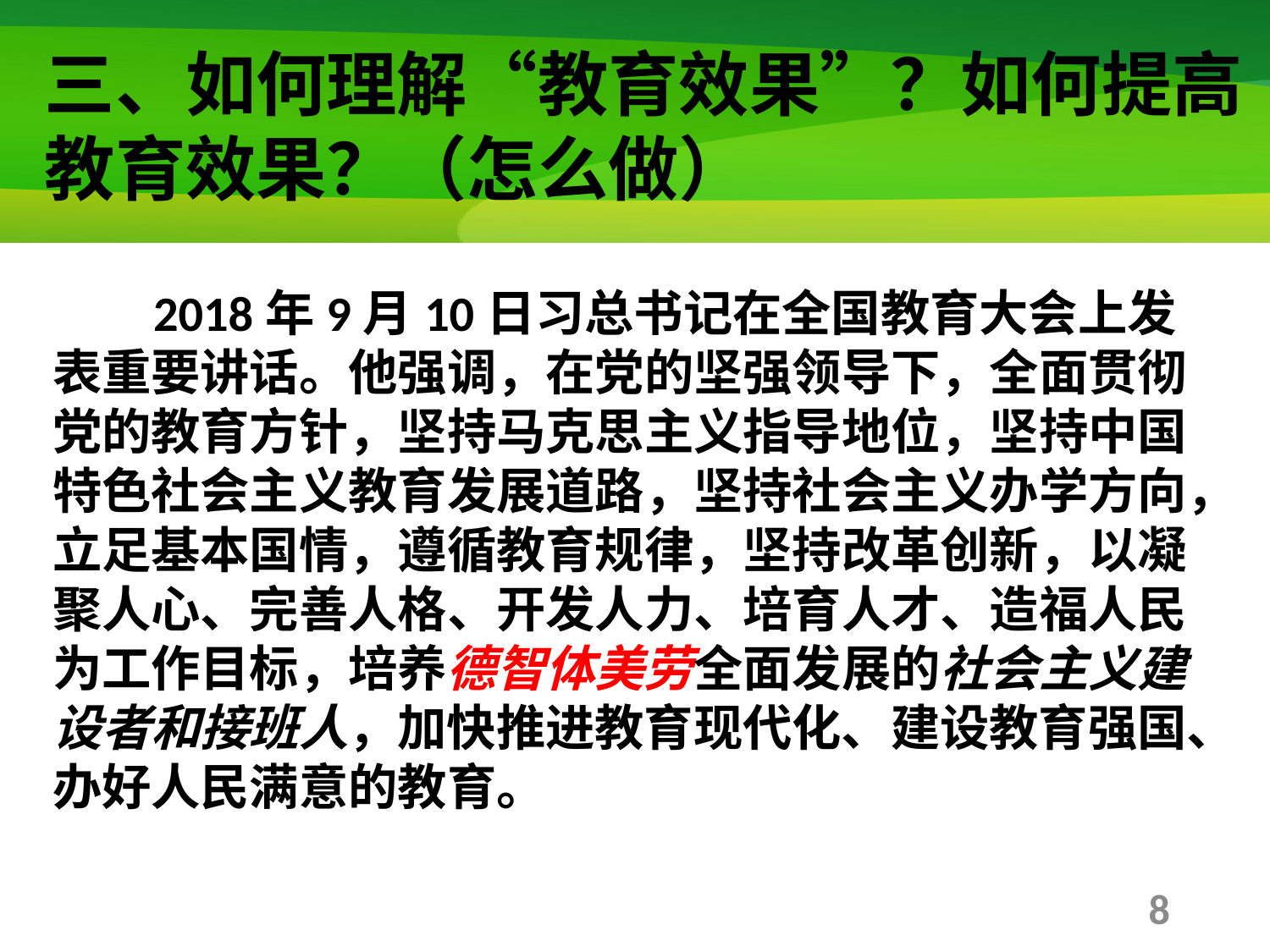

三、如何理解“教育效果”？如何提高教育效果？（怎么做）
         2018年9月10日习总书记在全国教育大会上发表重要讲话。他强调，在党的坚强领导下，全面贯彻党的教育方针，坚持马克思主义指导地位，坚持中国特色社会主义教育发展道路，坚持社会主义办学方向，立足基本国情，遵循教育规律，坚持改革创新，以凝聚人心、完善人格、开发人力、培育人才、造福人民为工作目标，培养德智体美劳全面发展的社会主义建设者和接班人，加快推进教育现代化、建设教育强国、办好人民满意的教育。

8